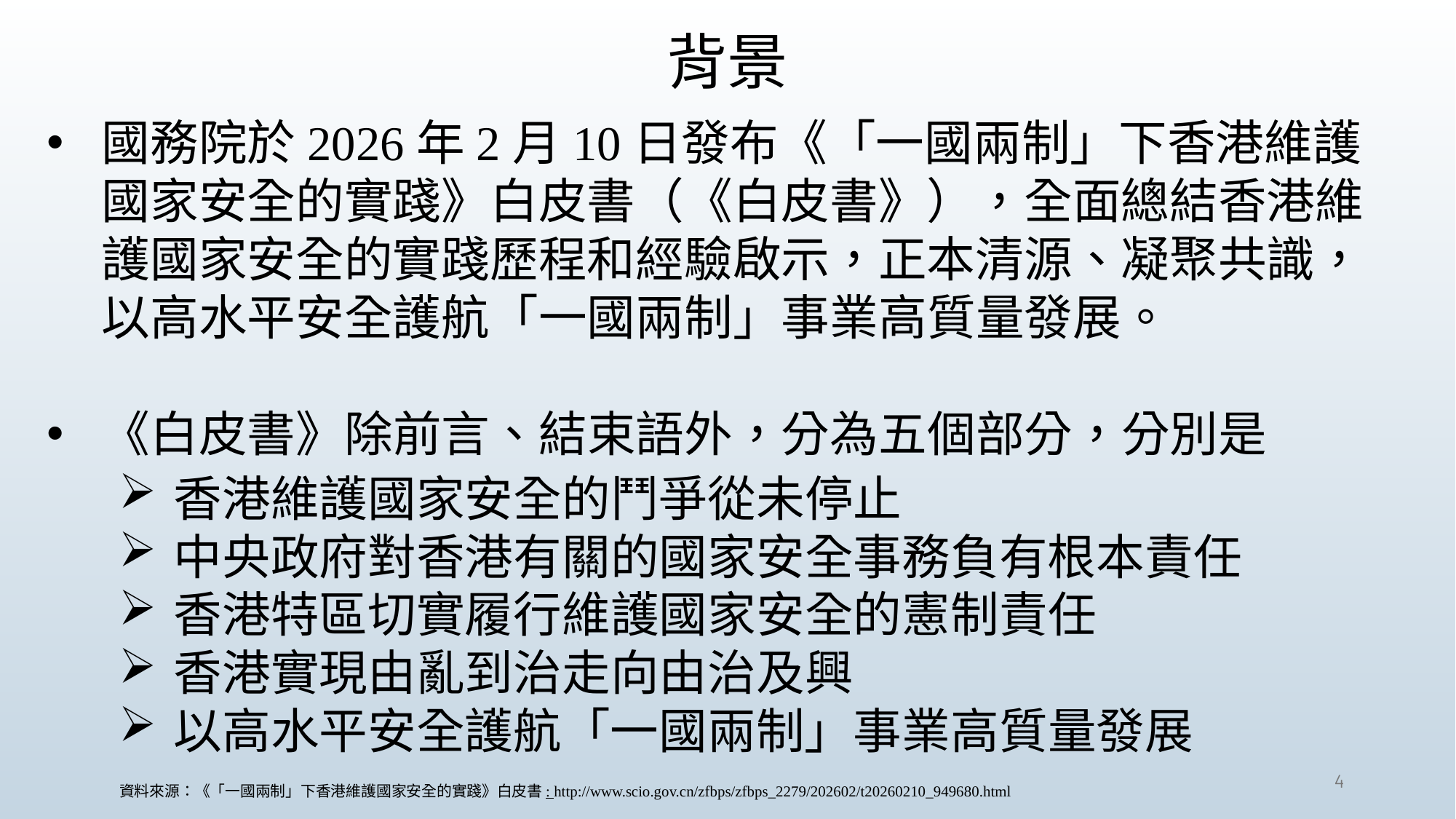

# 背景
國務院於2026年2月10日發布《「一國兩制」下香港維護國家安全的實踐》白皮書（《白皮書》），全面總結香港維護國家安全的實踐歷程和經驗啟示，正本清源、凝聚共識，以高水平安全護航「一國兩制」事業高質量發展。

《白皮書》除前言、結束語外，分為五個部分，分別是
香港維護國家安全的鬥爭從未停止
中央政府對香港有關的國家安全事務負有根本責任
香港特區切實履行維護國家安全的憲制責任
香港實現由亂到治走向由治及興
以高水平安全護航「一國兩制」事業高質量發展
4
資料來源：《「一國兩制」下香港維護國家安全的實踐》白皮書: http://www.scio.gov.cn/zfbps/zfbps_2279/202602/t20260210_949680.html